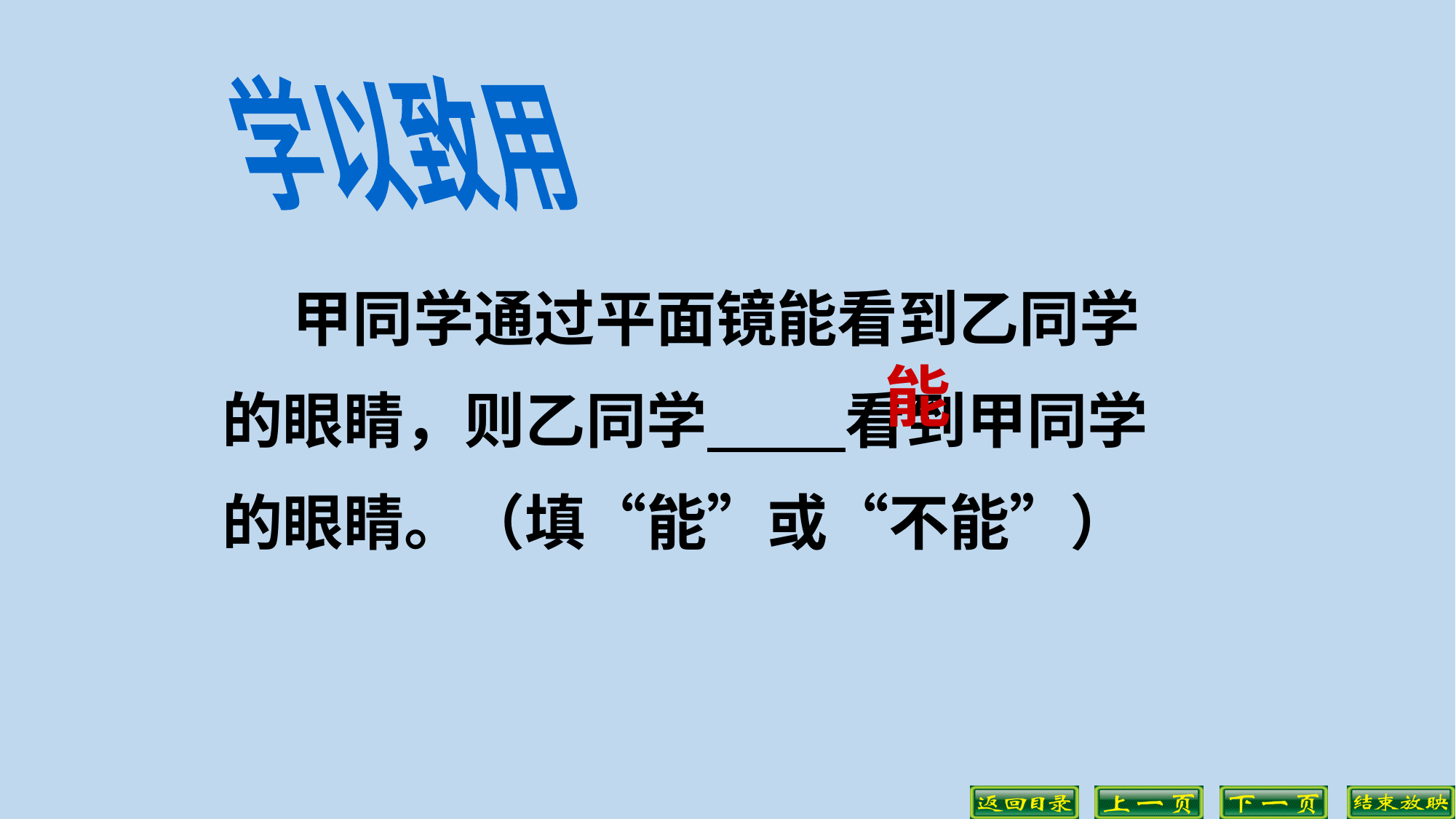

学以致用
    甲同学通过平面镜能看到乙同学的眼睛，则乙同学          看到甲同学的眼睛。（填“能”或“不能”）
能